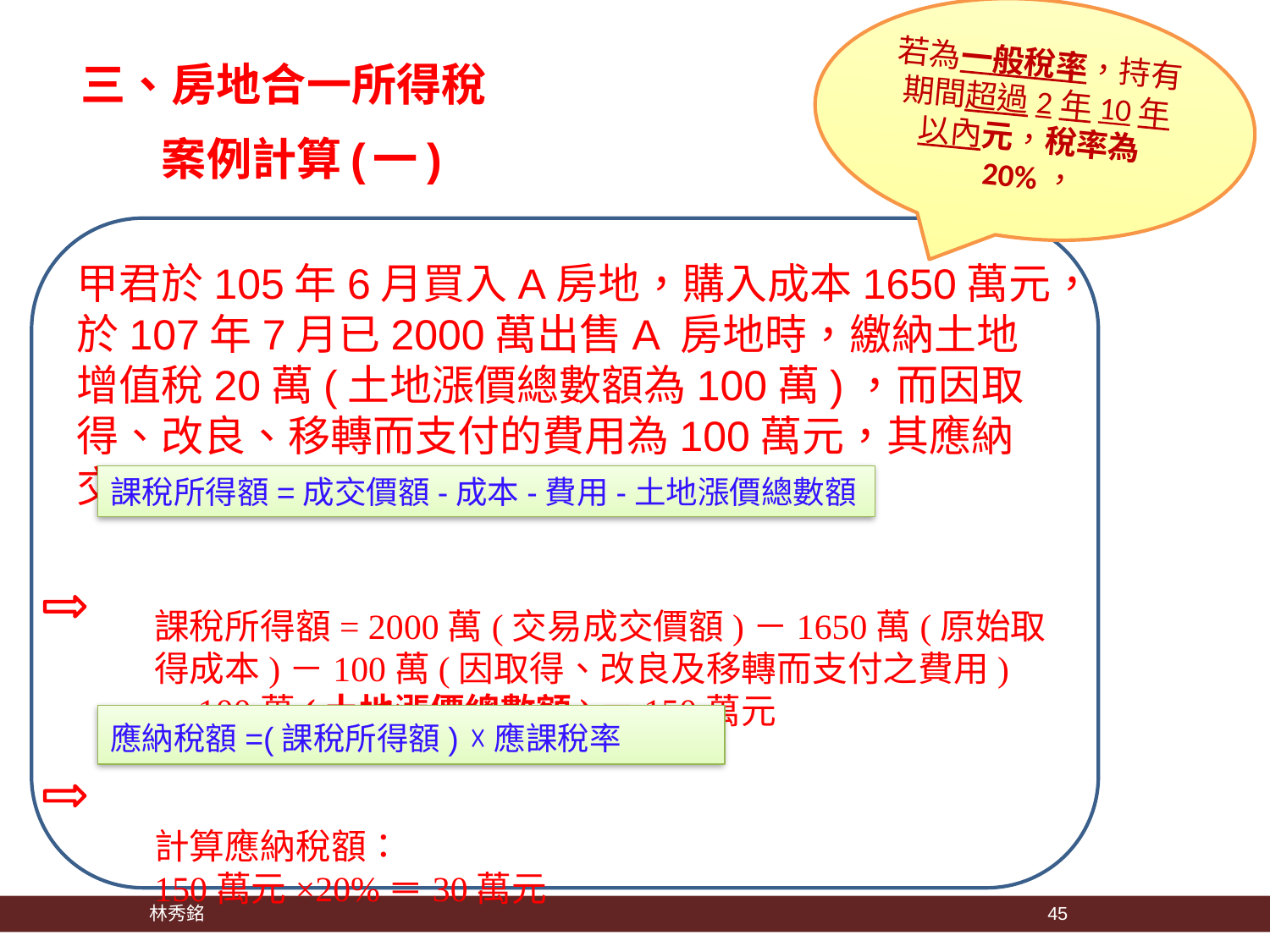

若為一般稅率，持有期間超過2年10年以內元，稅率為20%，
三、房地合一所得稅
       案例計算(一)

甲君於105年6月買入A房地，購入成本1650萬元，於107年7月已2000萬出售A 房地時，繳納土地增值稅20萬(土地漲價總數額為100萬)，而因取得、改良、移轉而支付的費用為100萬元，其應納交易所得稅為何？

課稅所得額= 2000萬(交易成交價額)－1650萬(原始取得成本)－100萬(因取得、改良及移轉而支付之費用)－100萬(土地漲價總數額)＝150萬元

計算應納稅額：
150萬元×20%＝30萬元

課稅所得額=成交價額-成本-費用-土地漲價總數額

應納稅額=(課稅所得額) ☓應課稅率

                                 林秀銘
45